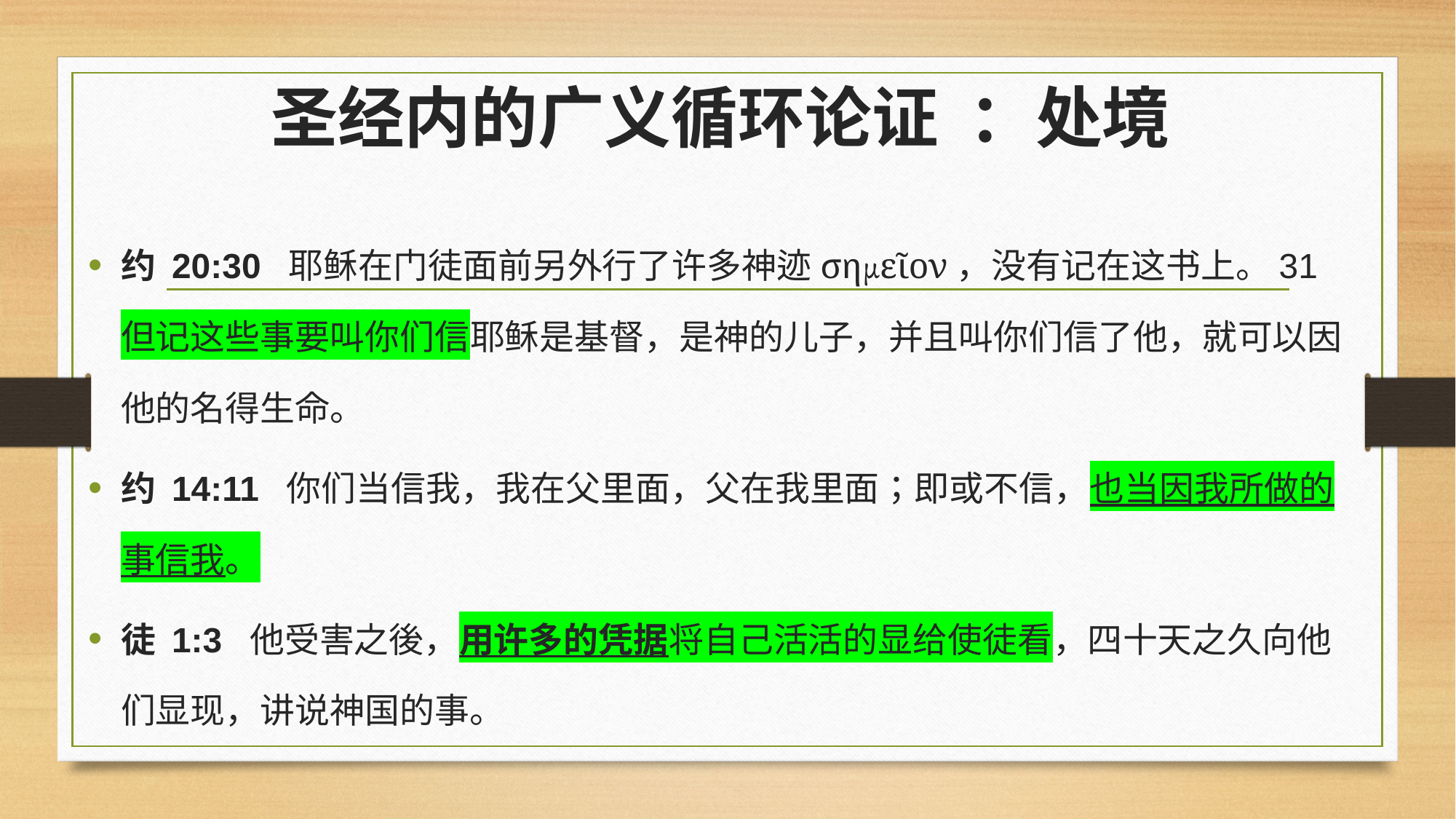

圣经内的广义循环论证  ：处境
约 20:30  耶稣在门徒面前另外行了许多神迹σημεῖον，没有记在这书上。31  但记这些事要叫你们信耶稣是基督，是神的儿子，并且叫你们信了他，就可以因他的名得生命。
约 14:11  你们当信我，我在父里面，父在我里面；即或不信，也当因我所做的事信我。
徒 1:3  他受害之後，用许多的凭据将自己活活的显给使徒看，四十天之久向他们显现，讲说神国的事。